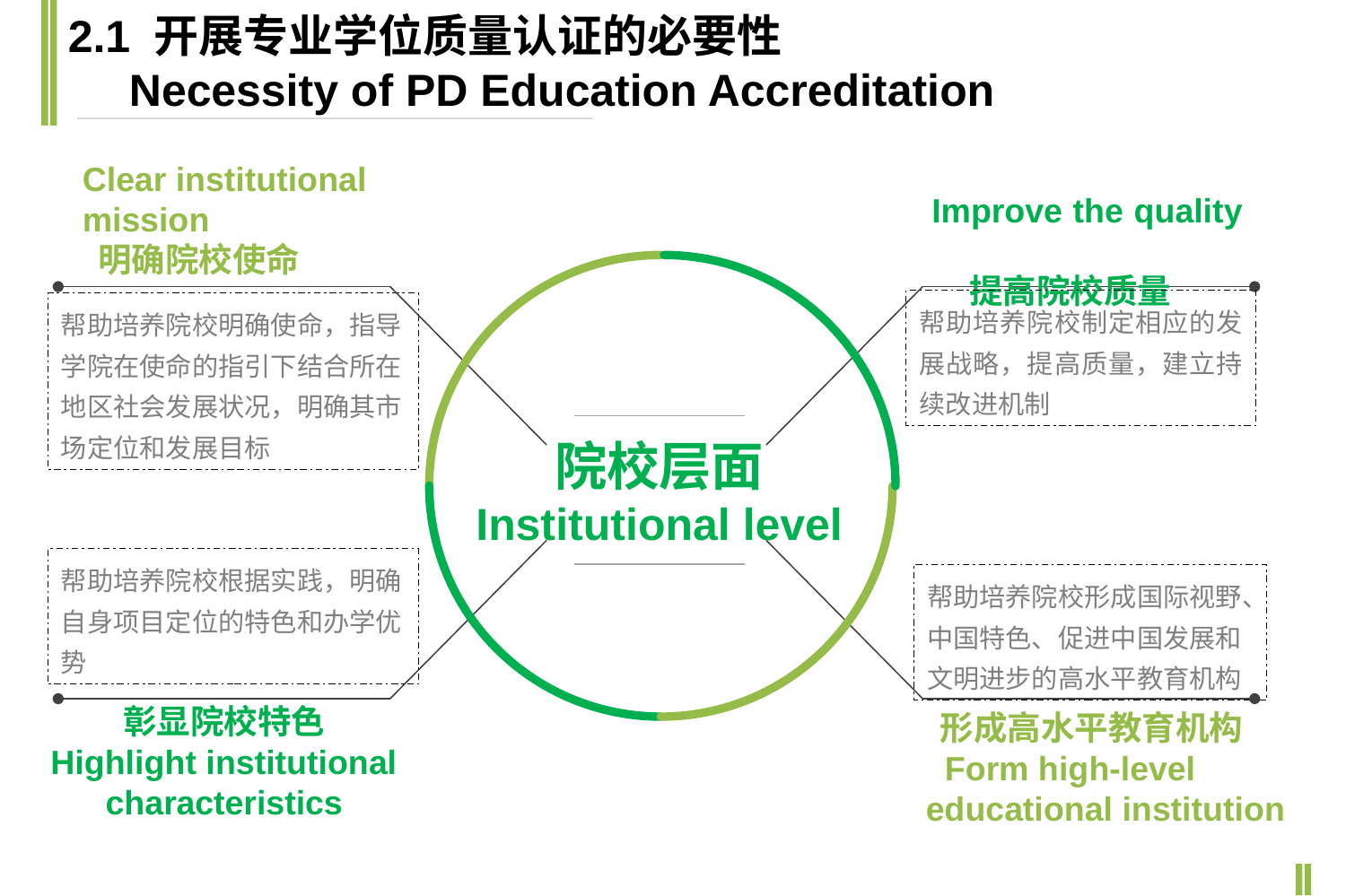

2.1 开展专业学位质量认证的必要性
     Necessity of PD Education Accreditation
Clear institutional mission
 明确院校使命
   Improve the quality
        提高院校质量

帮助培养院校制定相应的发展战略，提高质量，建立持续改进机制
帮助培养院校明确使命，指导学院在使命的指引下结合所在地区社会发展状况，明确其市场定位和发展目标
院校层面
Institutional level
帮助培养院校根据实践，明确自身项目定位的特色和办学优势
帮助培养院校形成国际视野、中国特色、促进中国发展和文明进步的高水平教育机构
彰显院校特色
Highlight institutional characteristics
       形成高水平教育机构
       Form high-level
     educational institution